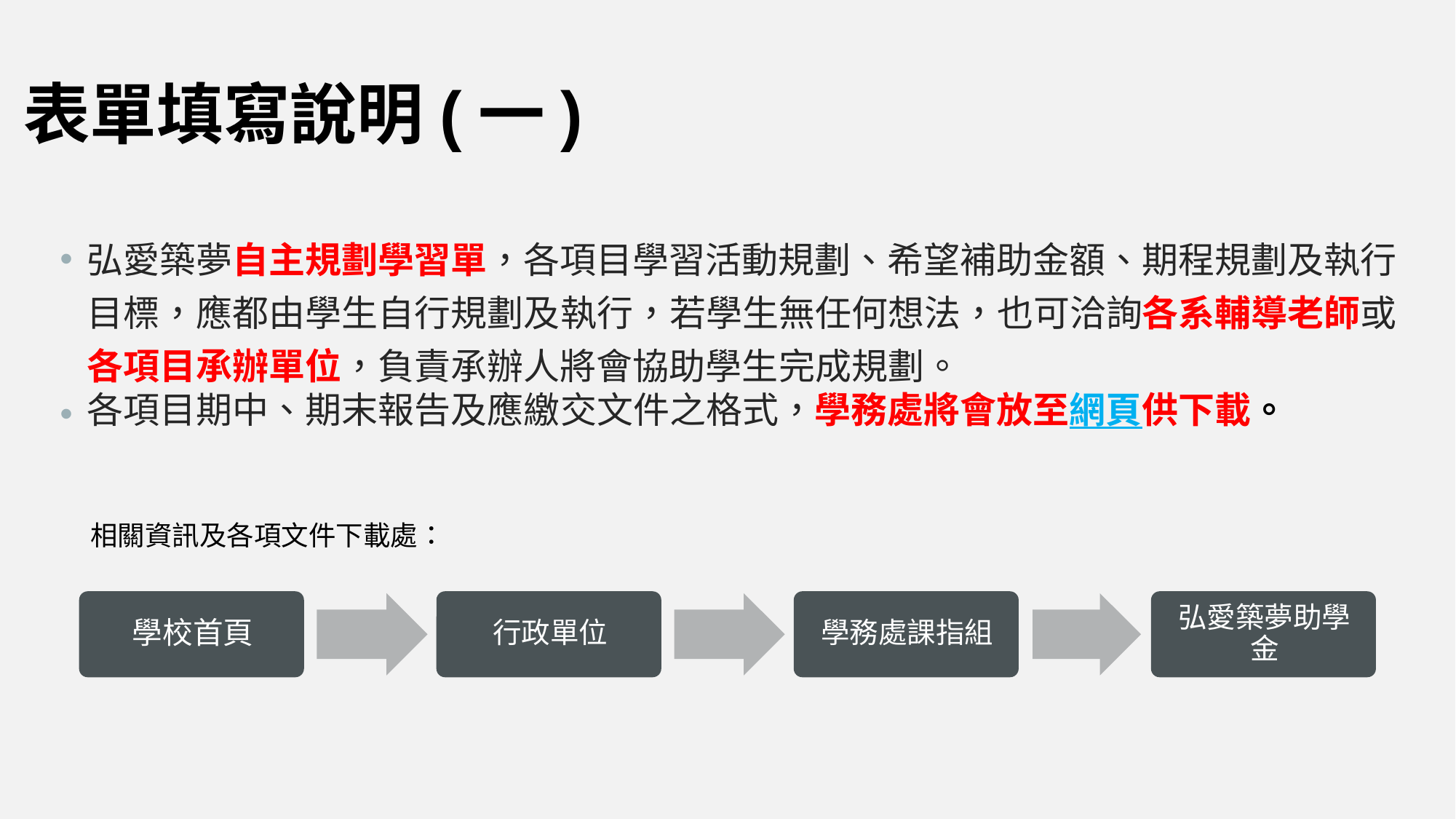

表單填寫說明(一)
弘愛築夢自主規劃學習單，各項目學習活動規劃、希望補助金額、期程規劃及執行目標，應都由學生自行規劃及執行，若學生無任何想法，也可洽詢各系輔導老師或各項目承辦單位，負責承辦人將會協助學生完成規劃。
各項目期中、期末報告及應繳交文件之格式，學務處將會放至網頁供下載。
相關資訊及各項文件下載處：
學校首頁

行政單位

學務處課指組

弘愛築夢助學金